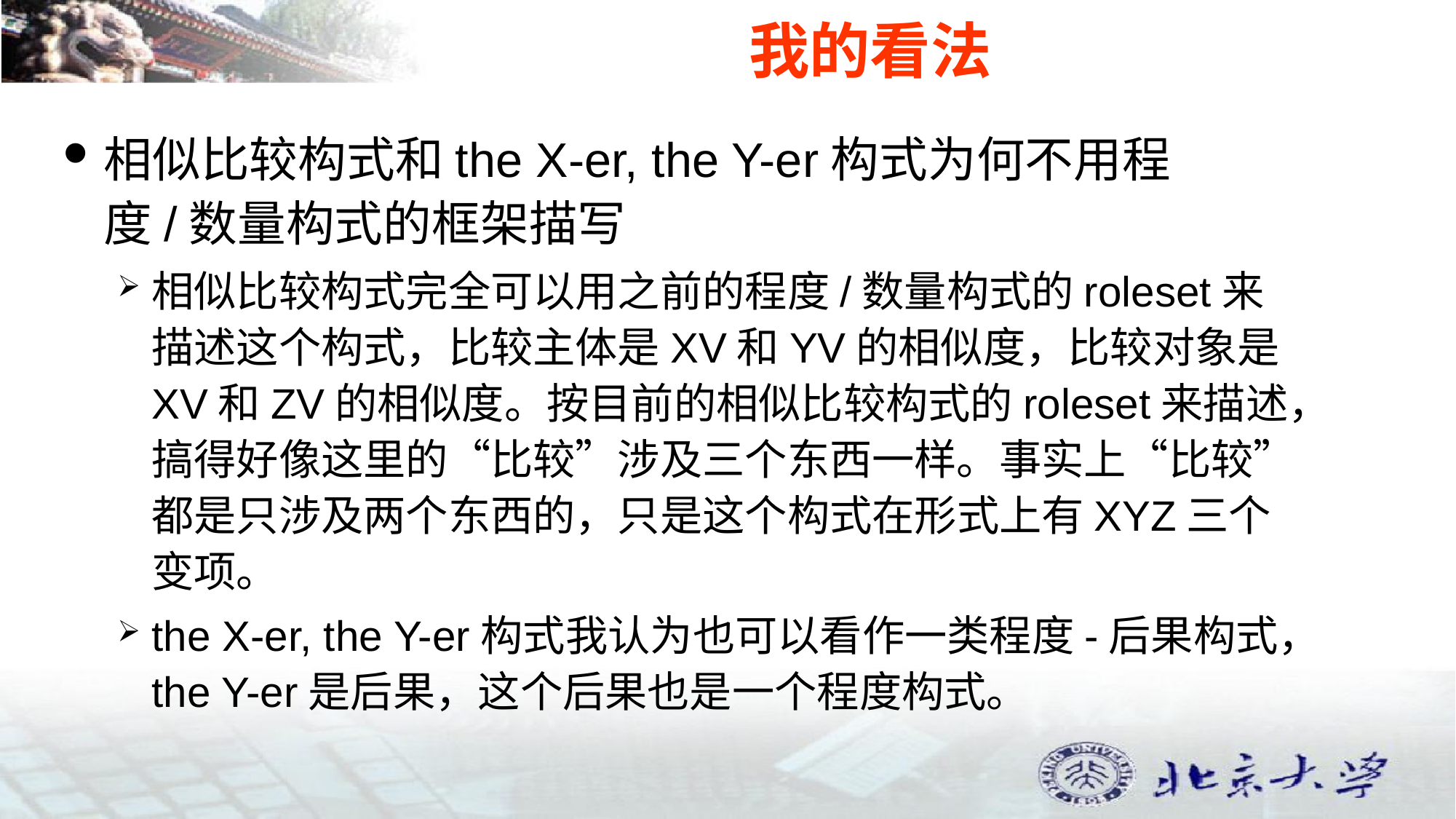

# 我的看法
相似比较构式和the X-er, the Y-er构式为何不用程度/数量构式的框架描写
相似比较构式完全可以用之前的程度/数量构式的roleset来描述这个构式，比较主体是XV和YV的相似度，比较对象是XV和ZV的相似度。按目前的相似比较构式的roleset来描述，搞得好像这里的“比较”涉及三个东西一样。事实上“比较”都是只涉及两个东西的，只是这个构式在形式上有XYZ三个变项。
the X-er, the Y-er构式我认为也可以看作一类程度-后果构式，the Y-er是后果，这个后果也是一个程度构式。